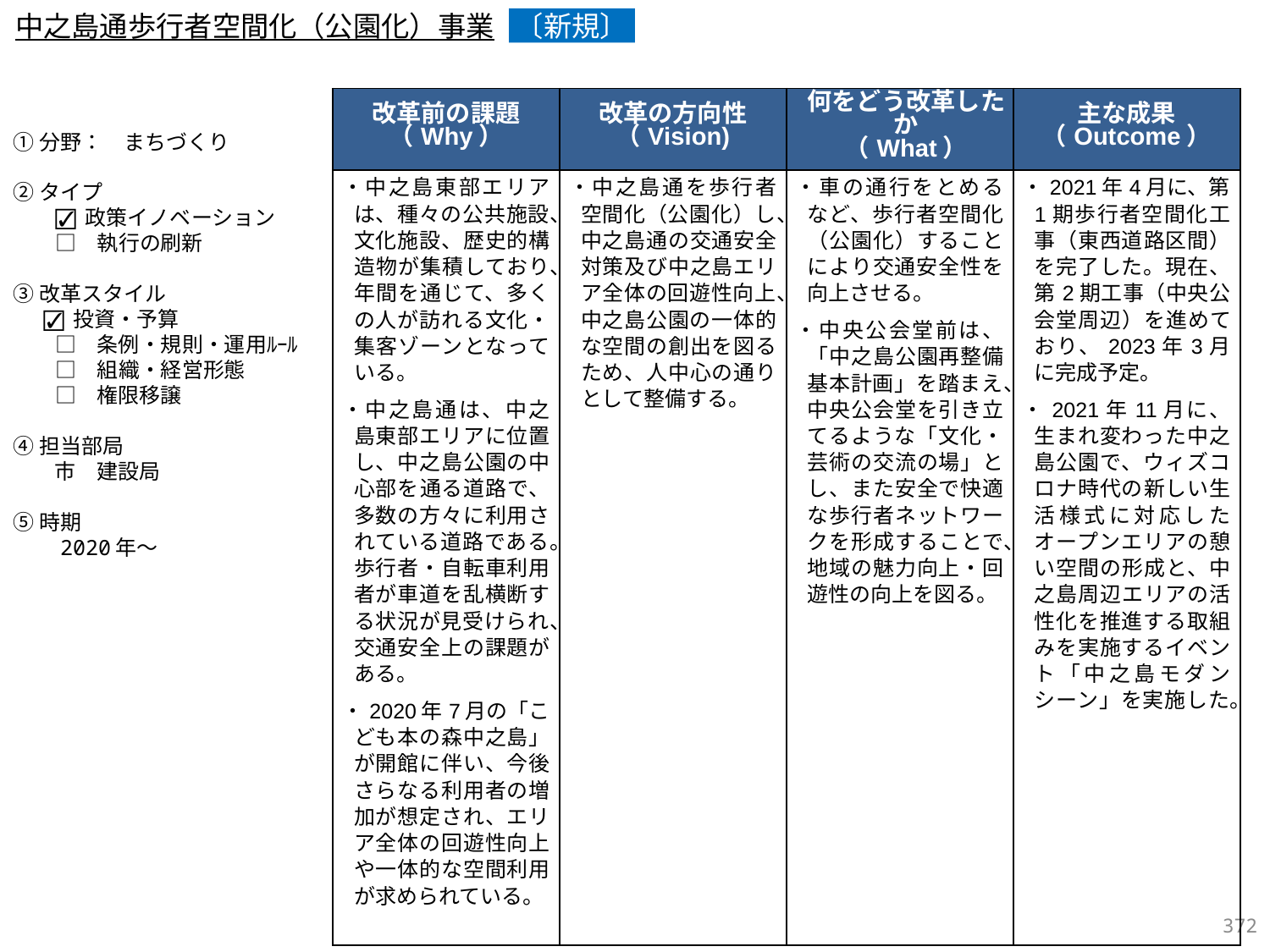

中之島通歩行者空間化（公園化）事業
〔新規〕
| 改革前の課題 （Why） | 改革の方向性 （Vision) | 何をどう改革したか （What） | 主な成果 （Outcome） |
| --- | --- | --- | --- |
| ・中之島東部エリアは、種々の公共施設、⽂化施設、歴史的構造物が集積しており、年間を通じて、多くの⼈が訪れる文化・集客ゾーンとなっている。 ・中之島通は、中之島東部エリアに位置し、中之島公園の中心部を通る道路で、多数の方々に利用されている道路である。歩行者・自転車利用者が車道を乱横断する状況が見受けられ、交通安全上の課題がある。 ・2020年7月の「こども本の森中之島」が開館に伴い、今後さらなる利用者の増加が想定され、エリア全体の回遊性向上や一体的な空間利用が求められている。 | ・中之島通を歩行者空間化（公園化）し、中之島通の交通安全対策及び中之島エリア全体の回遊性向上、中之島公園の一体的な空間の創出を図るため、人中心の通りとして整備する。 | ・車の通行をとめるなど、歩行者空間化（公園化）することにより交通安全性を向上させる。 ・中央公会堂前は、「中之島公園再整備基本計画」を踏まえ、中央公会堂を引き立てるような「文化・芸術の交流の場」とし、また安全で快適な歩行者ネットワークを形成することで、地域の魅力向上・回遊性の向上を図る。 | ・2021年4月に、第1期歩行者空間化工事（東西道路区間）を完了した。現在、第2期工事（中央公会堂周辺）を進めており、2023年3月に完成予定。 ・2021年11月に、生まれ変わった中之島公園で、ウィズコロナ時代の新しい生活様式に対応したオープンエリアの憩い空間の形成と、中之島周辺エリアの活性化を推進する取組みを実施するイベント「中之島モダンシーン」を実施した。 |
①分野：　まちづくり

②タイプ
　　☑  政策イノベーション
　　□　執行の刷新

③改革スタイル
　  ☑  投資・予算
　　□　条例・規則・運用ﾙｰﾙ
　　□　組織・経営形態
　　□　権限移譲

④担当部局
　　市　建設局

⑤時期
　　2020年～
372